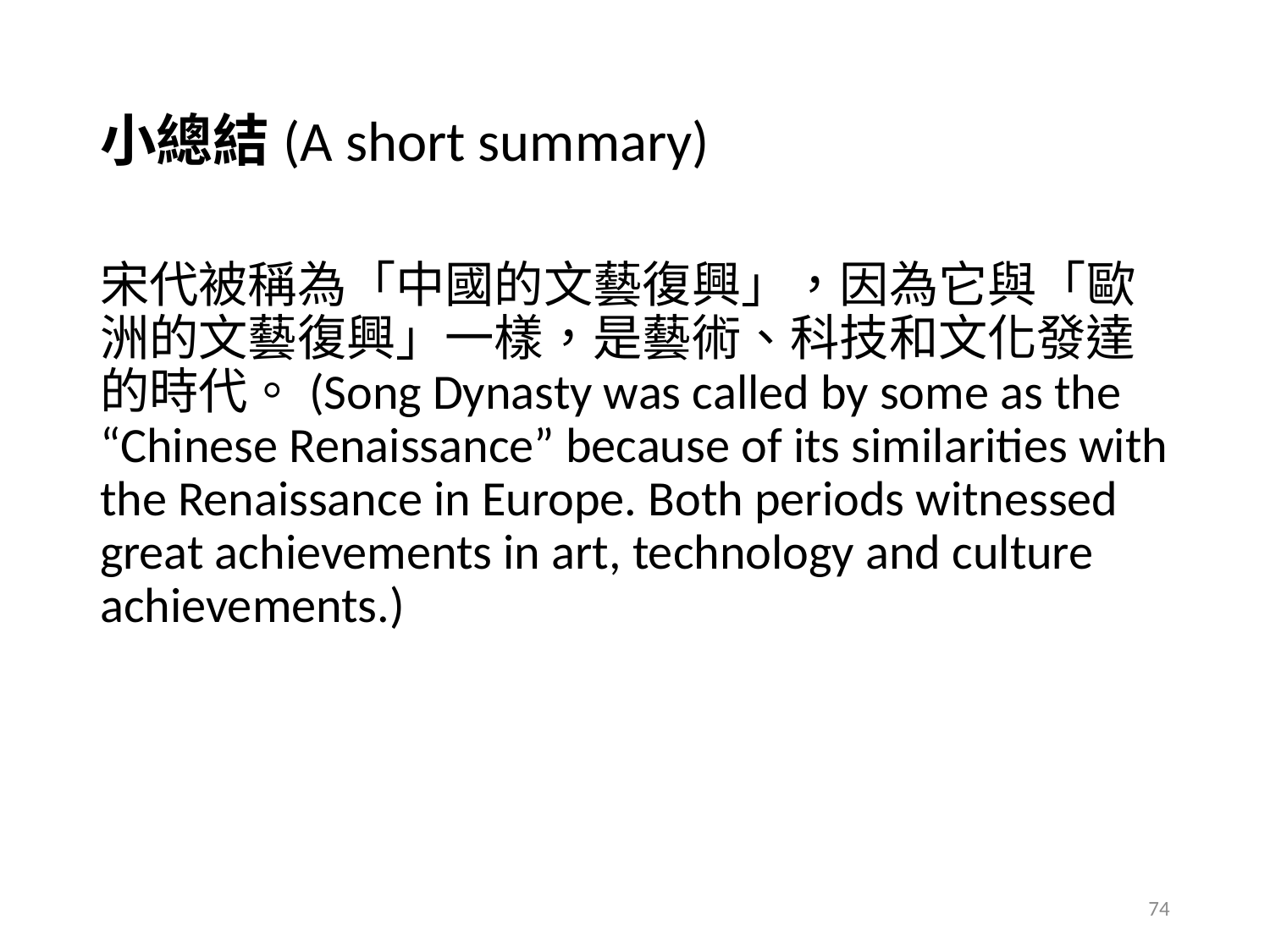

# 小總結(A short summary)
宋代被稱為「中國的文藝復興」，因為它與「歐洲的文藝復興」一樣，是藝術、科技和文化發達的時代。(Song Dynasty was called by some as the “Chinese Renaissance” because of its similarities with the Renaissance in Europe. Both periods witnessed great achievements in art, technology and culture achievements.)

74